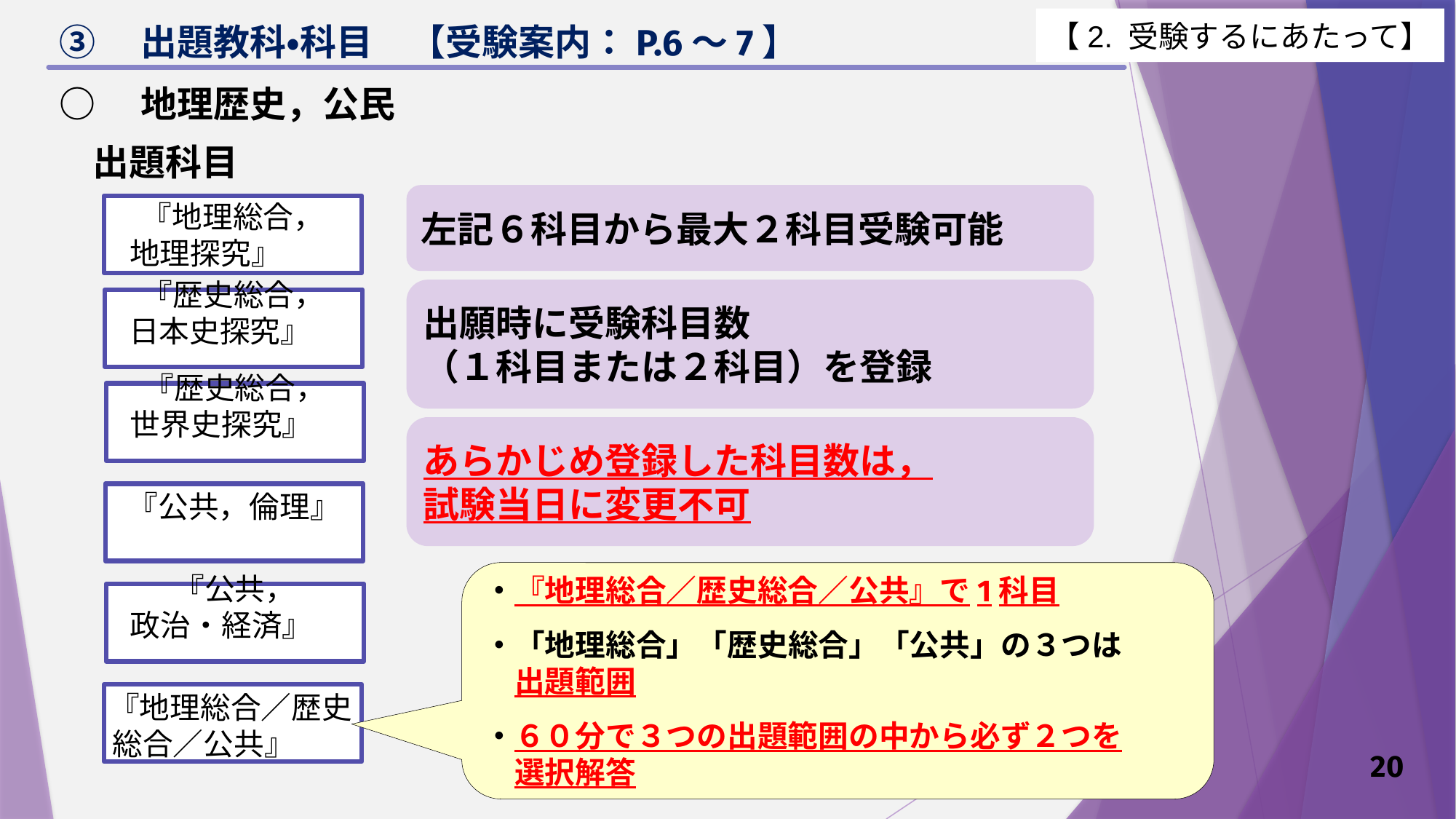

【2. 受験するにあたって】
# ③　出題教科・科目　【受験案内：P.6～7】
○　地理歴史，公民

　出題科目
左記６科目から最大２科目受験可能
『地理総合，
地理探究』
出願時に受験科目数
（１科目または２科目）を登録
『歴史総合，
日本史探究』
『歴史総合，
世界史探究』
あらかじめ登録した科目数は，
試験当日に変更不可
『公共，倫理』
・『地理総合／歴史総合／公共』で1科目
・「地理総合」「歴史総合」「公共」の３つは
　出題範囲
・６０分で３つの出題範囲の中から必ず２つを
　選択解答
『公共，
政治・経済』
『地理総合／歴史総合／公共』
20